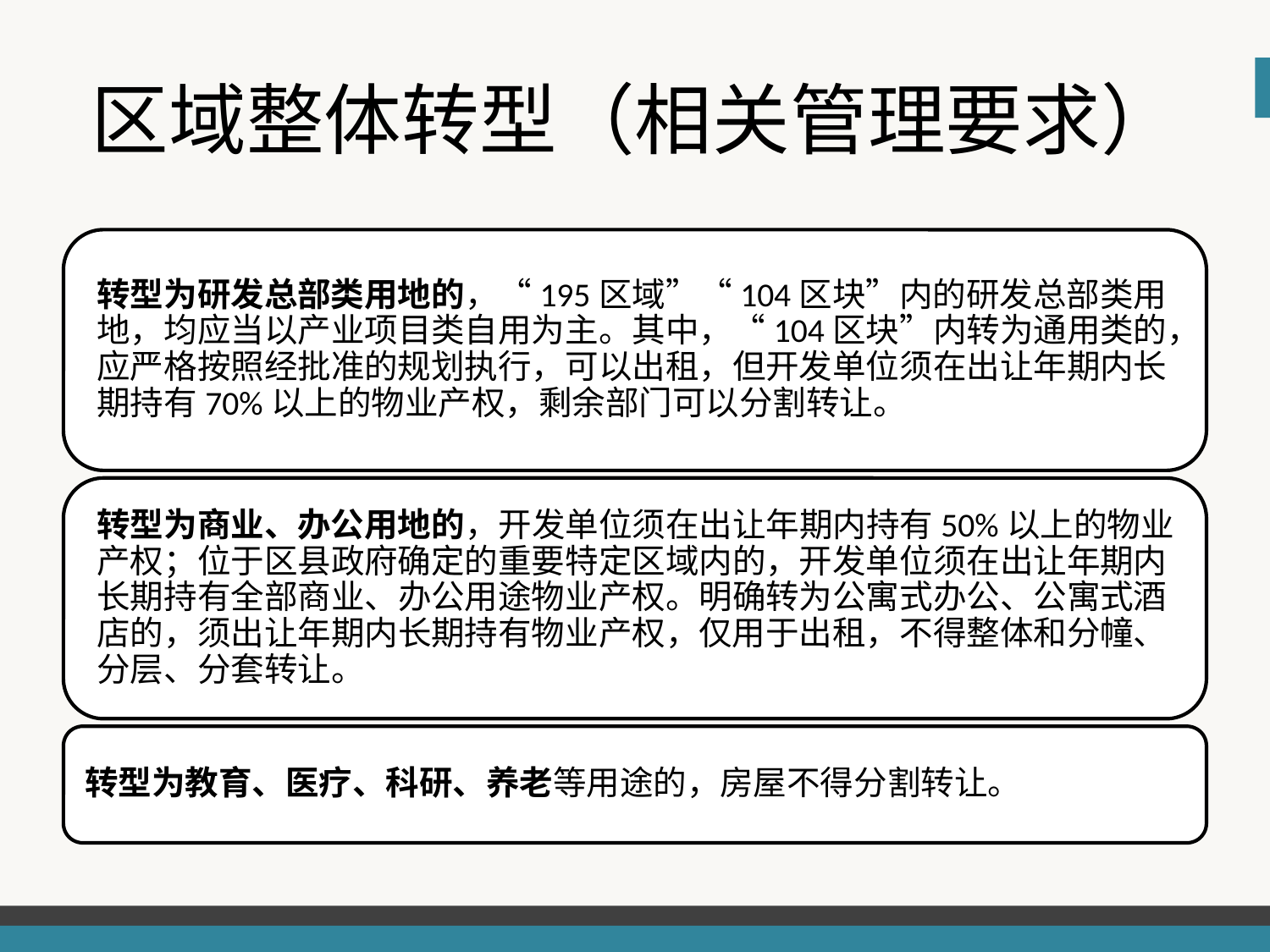

# 区域整体转型（相关管理要求）
转型为研发总部类用地的，“195区域”“104区块”内的研发总部类用地，均应当以产业项目类自用为主。其中，“104区块”内转为通用类的，应严格按照经批准的规划执行，可以出租，但开发单位须在出让年期内长期持有70%以上的物业产权，剩余部门可以分割转让。
转型为商业、办公用地的，开发单位须在出让年期内持有50%以上的物业产权；位于区县政府确定的重要特定区域内的，开发单位须在出让年期内长期持有全部商业、办公用途物业产权。明确转为公寓式办公、公寓式酒店的，须出让年期内长期持有物业产权，仅用于出租，不得整体和分幢、分层、分套转让。
转型为教育、医疗、科研、养老等用途的，房屋不得分割转让。